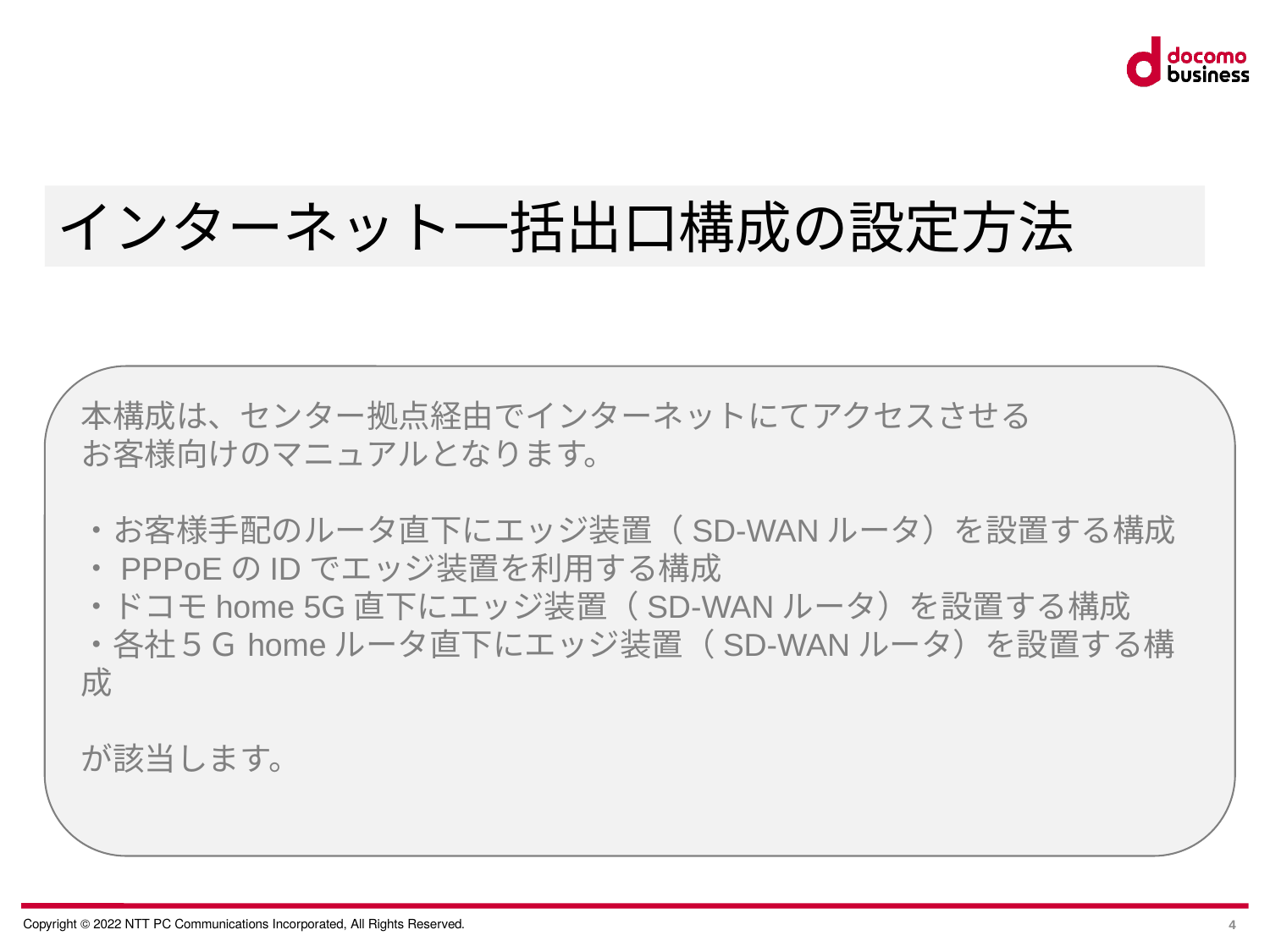

インターネット一括出口構成の設定方法
本構成は、センター拠点経由でインターネットにてアクセスさせる
お客様向けのマニュアルとなります。

・お客様手配のルータ直下にエッジ装置（SD-WANルータ）を設置する構成
・PPPoEのIDでエッジ装置を利用する構成
・ドコモhome 5G直下にエッジ装置（SD-WANルータ）を設置する構成
・各社５Ｇhomeルータ直下にエッジ装置（SD-WANルータ）を設置する構成

が該当します。